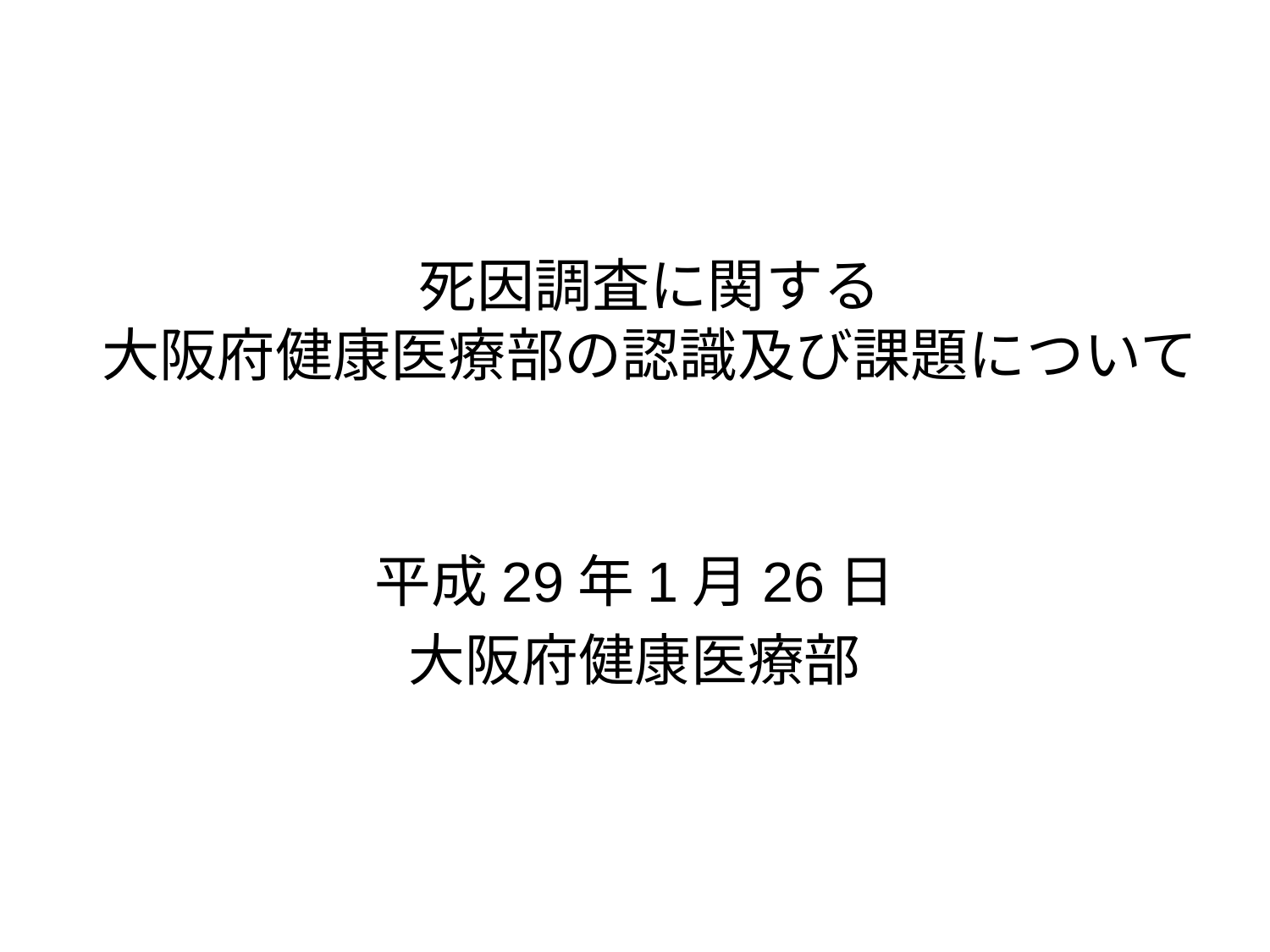

# 死因調査に関する 大阪府健康医療部の認識及び課題について
平成29年1月26日
大阪府健康医療部